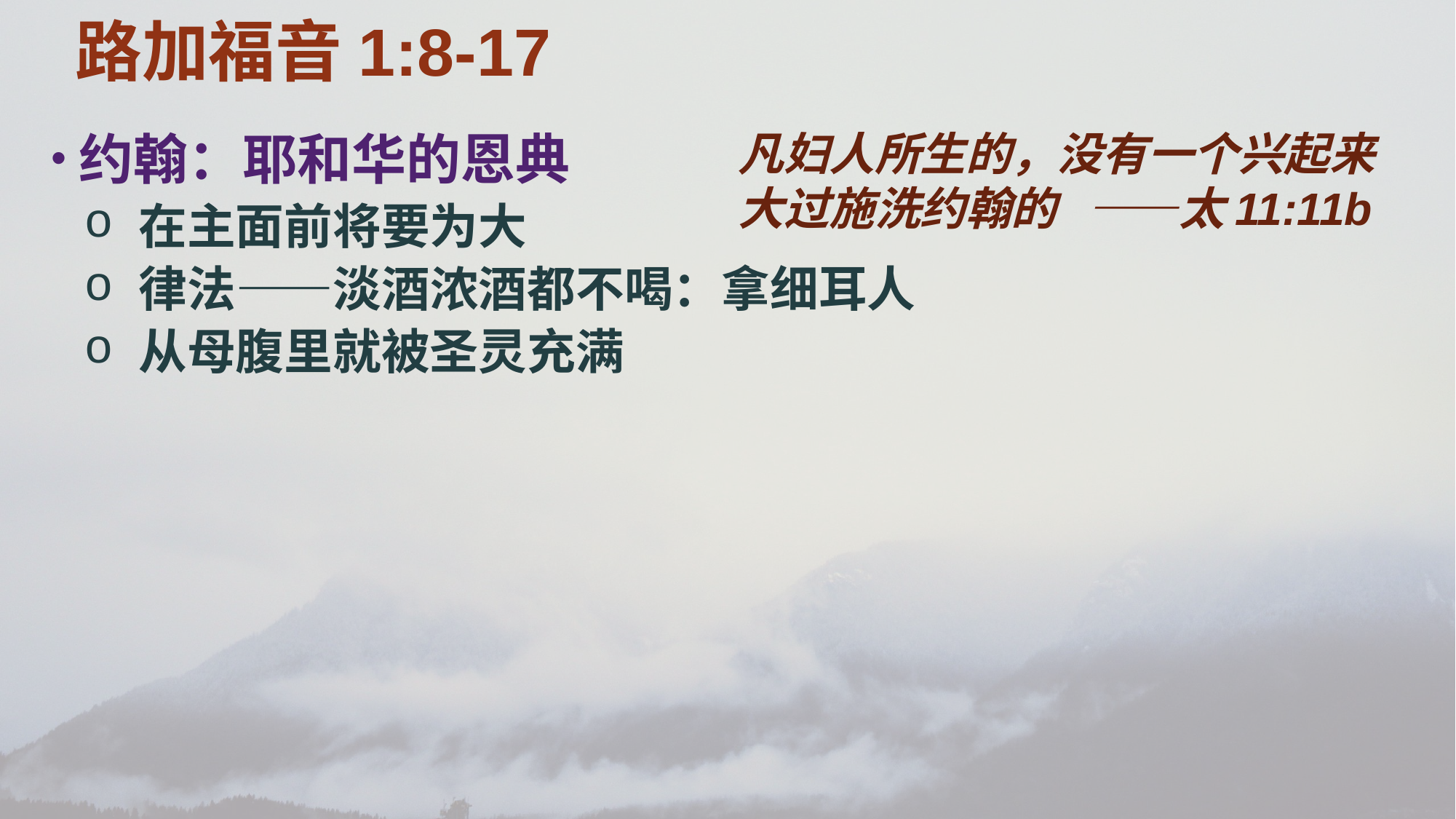

路加福音1:8-17
约翰：耶和华的恩典
在主面前将要为大
律法——淡酒浓酒都不喝：拿细耳人
从母腹里就被圣灵充满
凡妇人所生的，没有一个兴起来大过施洗约翰的   ——太11:11b